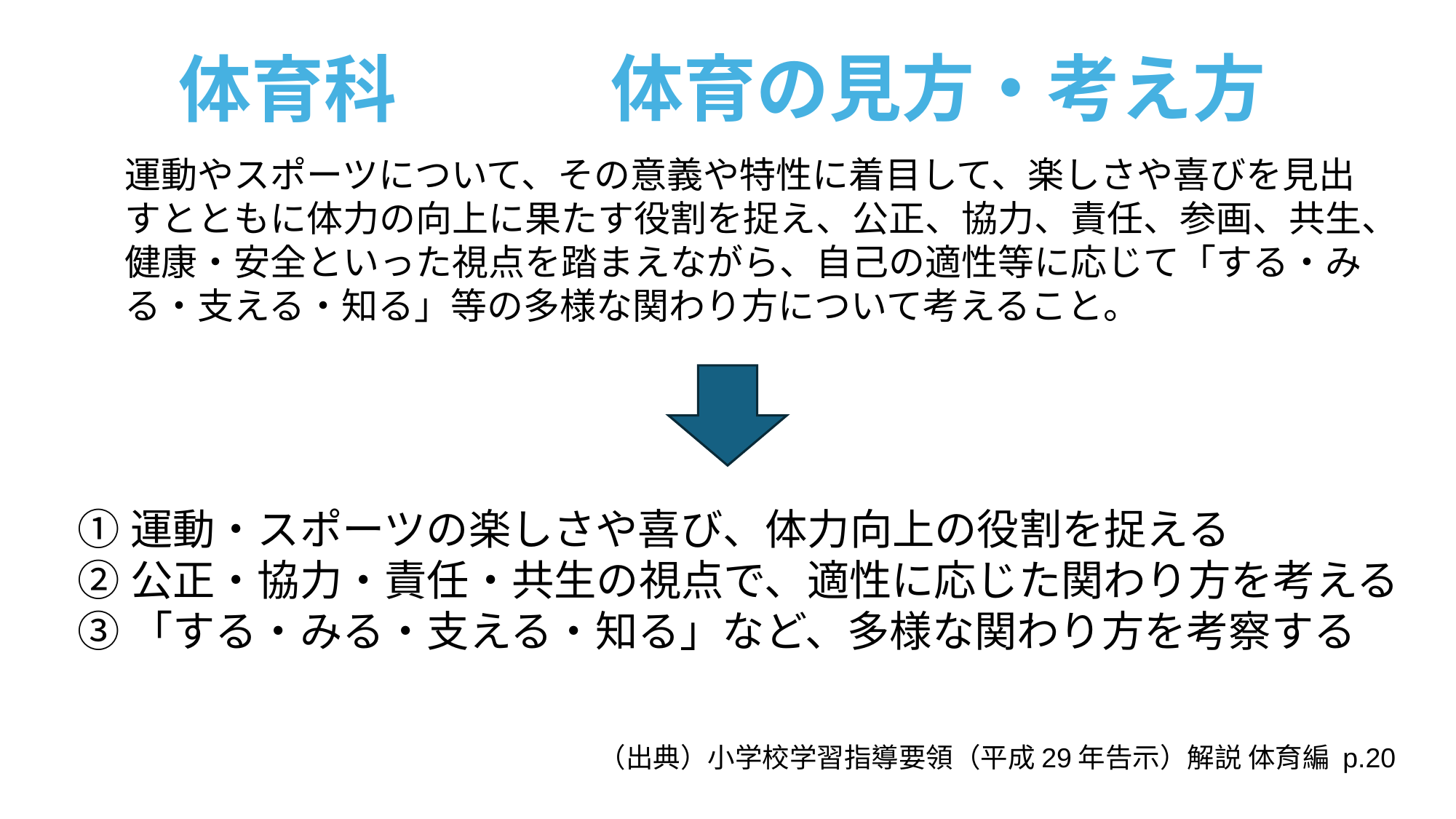

体育の見方・考え方
体育科
運動やスポーツについて、その意義や特性に着目して、楽しさや喜びを見出すとともに体力の向上に果たす役割を捉え、公正、協力、責任、参画、共生、健康・安全といった視点を踏まえながら、自己の適性等に応じて「する・みる・支える・知る」等の多様な関わり方について考えること。

①運動・スポーツの楽しさや喜び、体力向上の役割を捉える
②公正・協力・責任・共生の視点で、適性に応じた関わり方を考える
③「する・みる・支える・知る」など、多様な関わり方を考察する
（出典）小学校学習指導要領（平成29年告示）解説 体育編 p.20